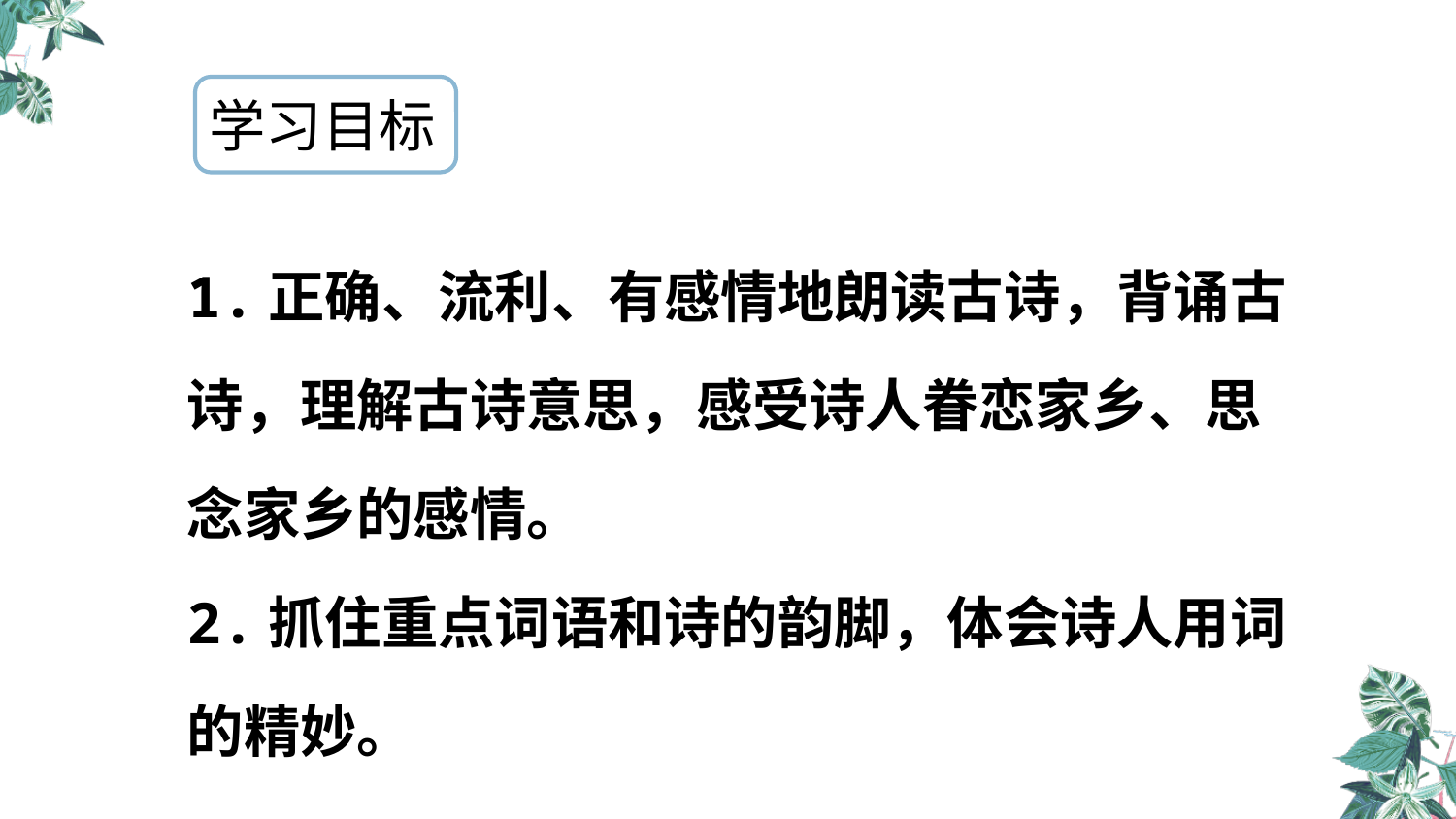

学习目标
1.正确、流利、有感情地朗读古诗，背诵古诗，理解古诗意思，感受诗人眷恋家乡、思念家乡的感情。
2.抓住重点词语和诗的韵脚，体会诗人用词的精妙。